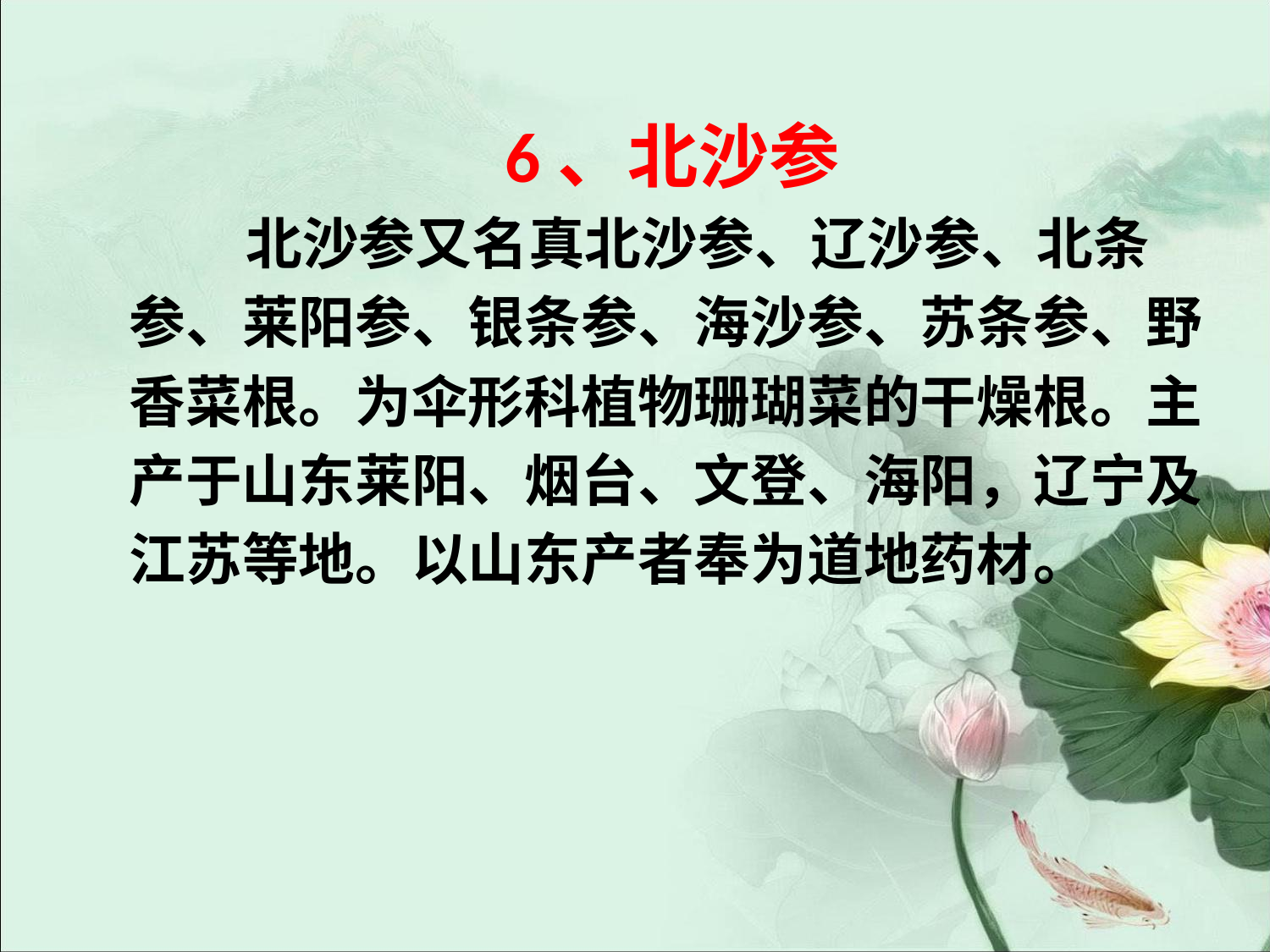

#
6、北沙参
        北沙参又名真北沙参、辽沙参、北条
参、莱阳参、银条参、海沙参、苏条参、野
香菜根。为伞形科植物珊瑚菜的干燥根。主
产于山东莱阳、烟台、文登、海阳，辽宁及
江苏等地。以山东产者奉为道地药材。